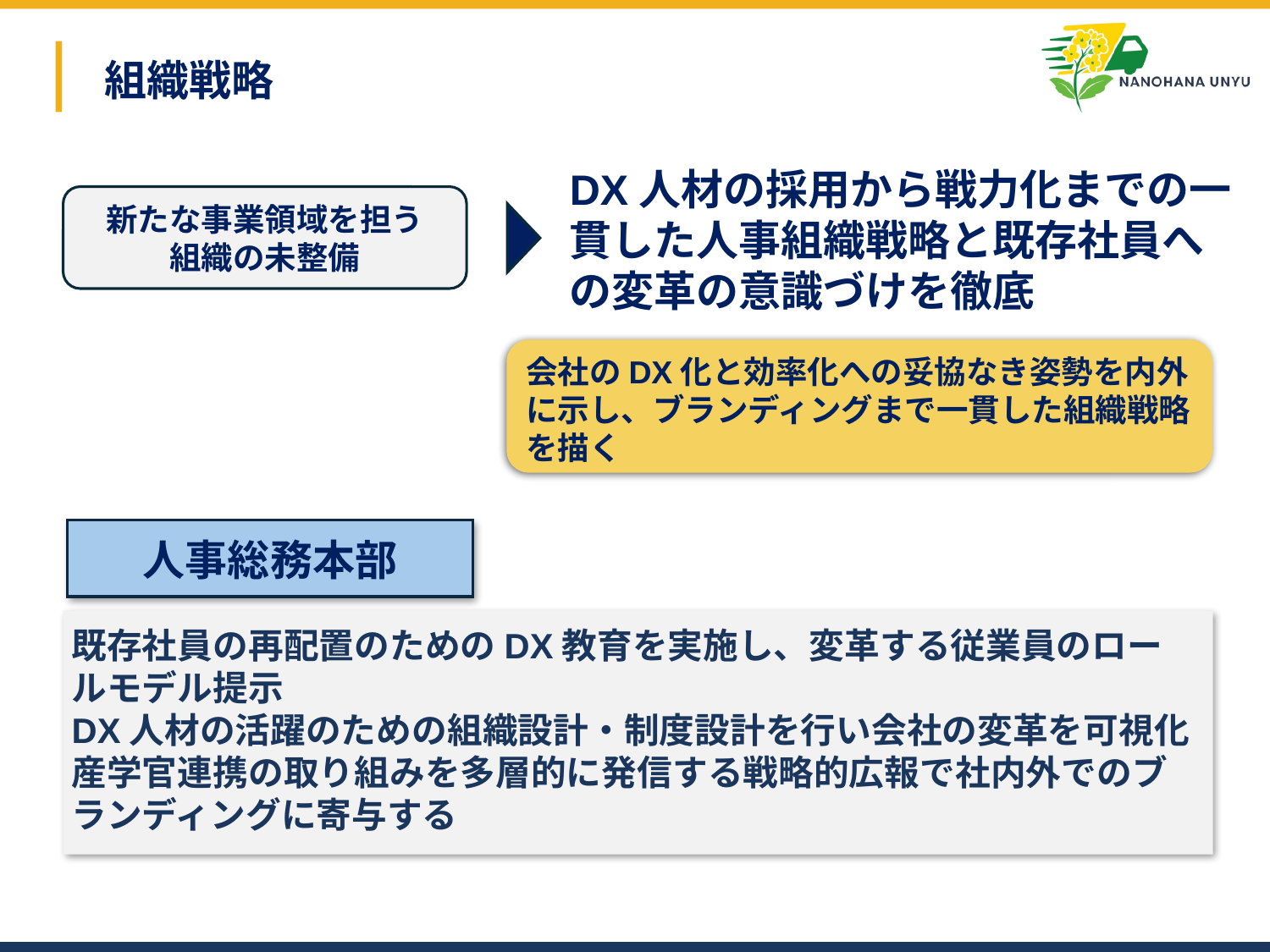

組織戦略
新たな事業領域を担う
組織の未整備
DX人材の採用から戦力化までの一貫した人事組織戦略と既存社員への変革の意識づけを徹底

会社のDX化と効率化への妥協なき姿勢を内外に示し、ブランディングまで一貫した組織戦略を描く
人事総務本部

既存社員の再配置のためのDX教育を実施し、変革する従業員のロールモデル提示
DX人材の活躍のための組織設計・制度設計を行い会社の変革を可視化
産学官連携の取り組みを多層的に発信する戦略的広報で社内外でのブランディングに寄与する